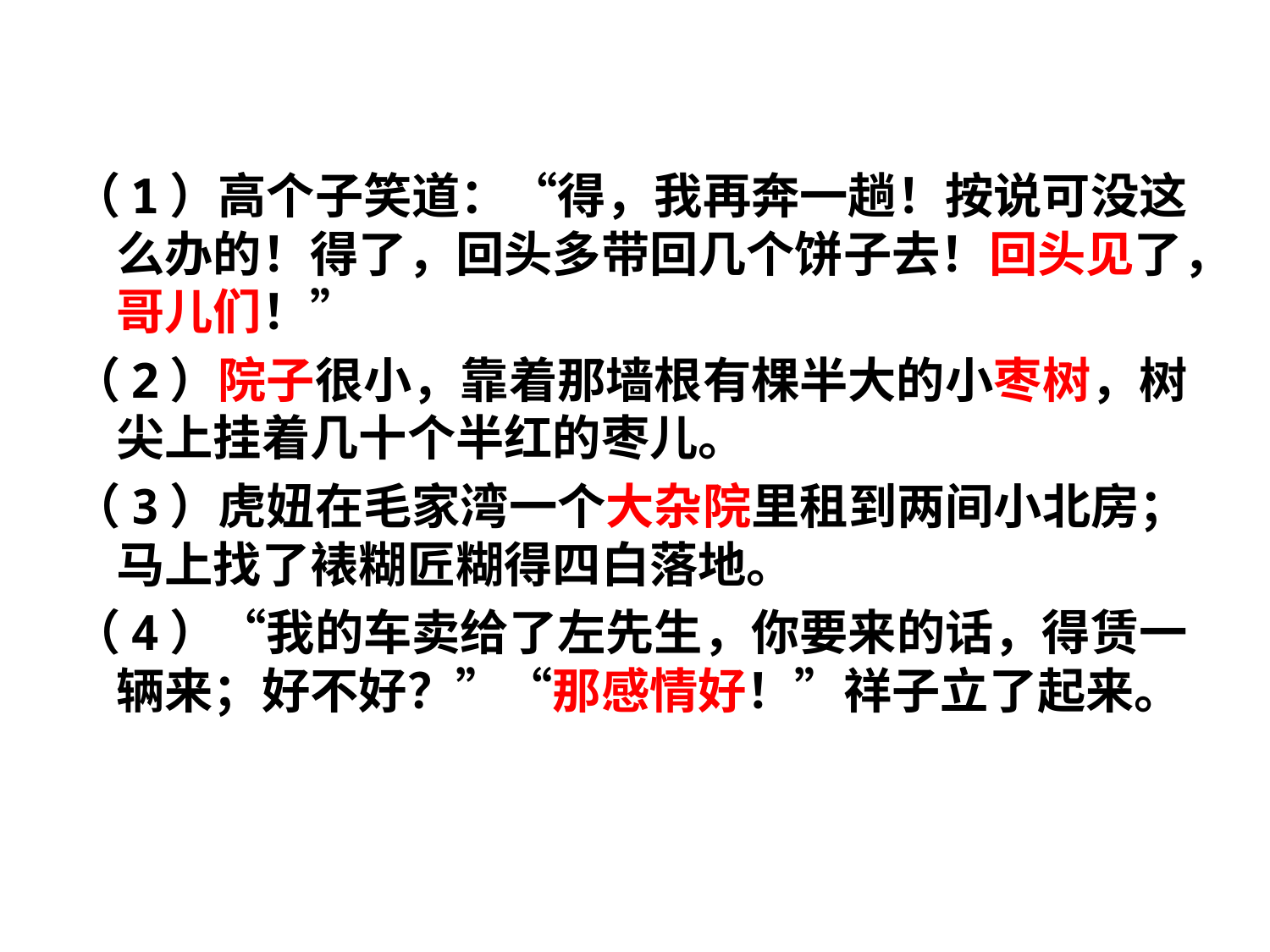

（1）高个子笑道：“得，我再奔一趟！按说可没这么办的！得了，回头多带回几个饼子去！回头见了，哥儿们！”
（2）院子很小，靠着那墙根有棵半大的小枣树，树尖上挂着几十个半红的枣儿。
（3）虎妞在毛家湾一个大杂院里租到两间小北房；马上找了裱糊匠糊得四白落地。
（4）“我的车卖给了左先生，你要来的话，得赁一辆来；好不好？”“那感情好！”祥子立了起来。